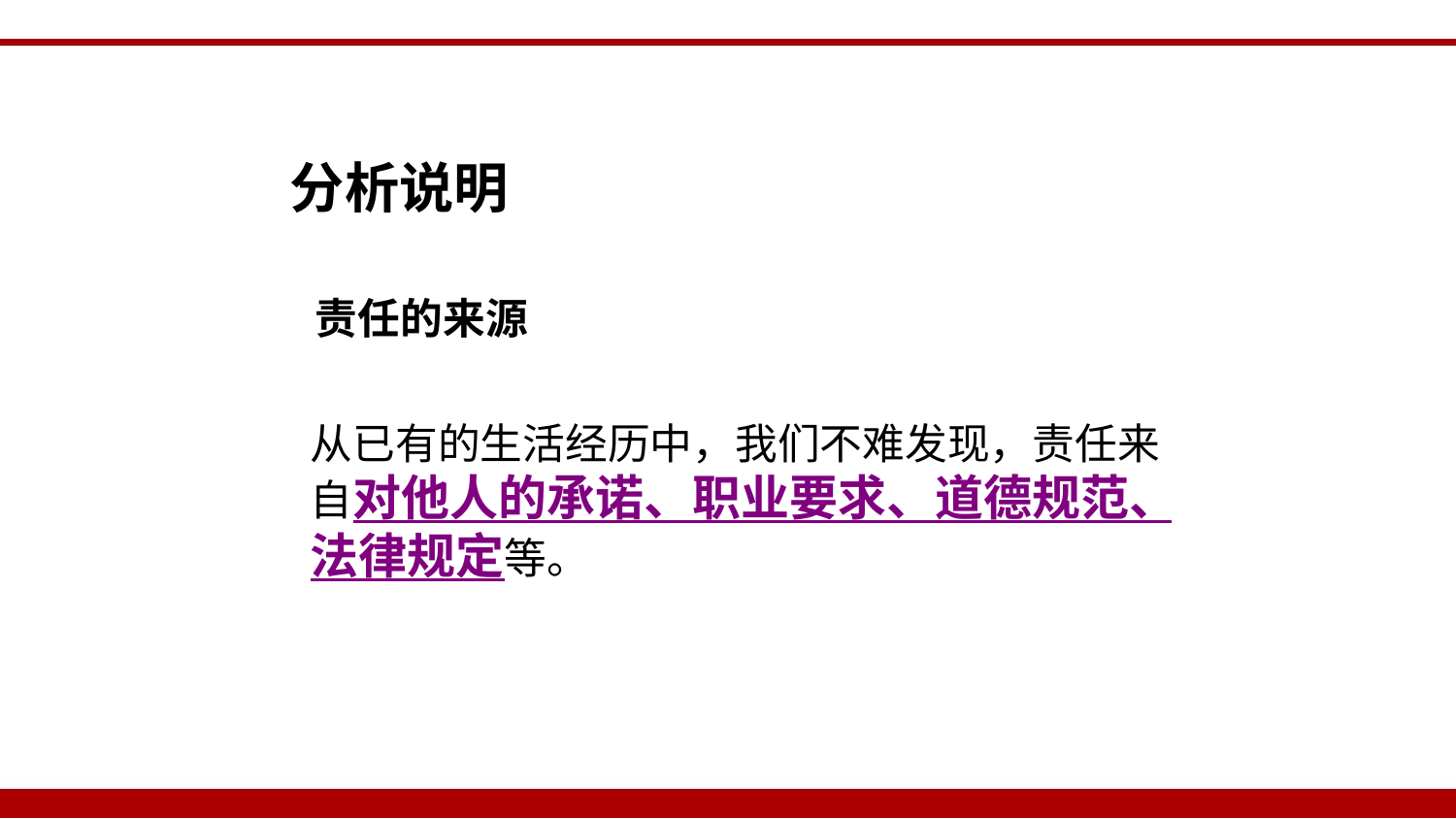

分析说明
责任的来源
从已有的生活经历中，我们不难发现，责任来自对他人的承诺、职业要求、道德规范、法律规定等。